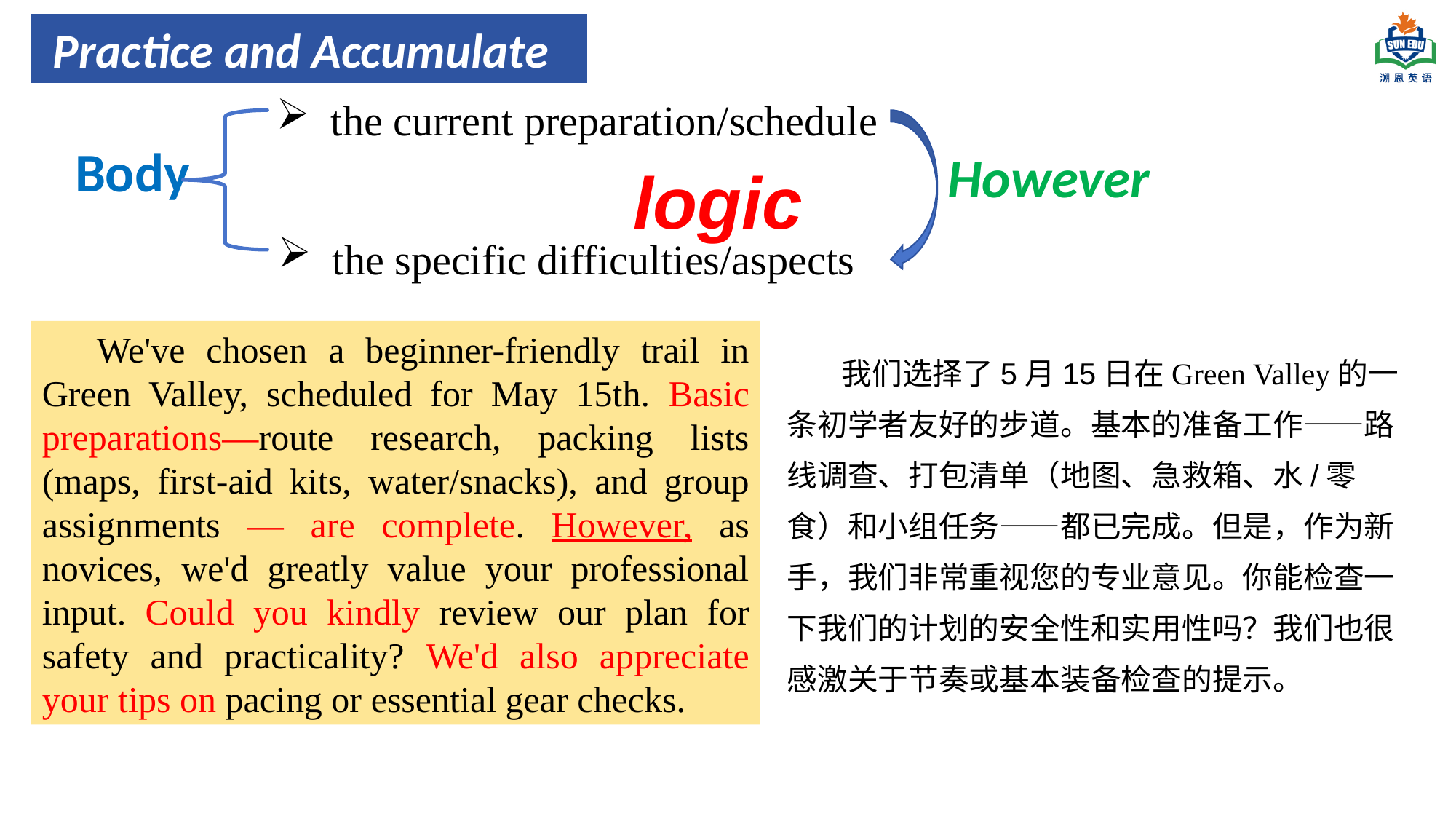

Practice and Accumulate
the current preparation/schedule

Body
However
logic
the specific difficulties/aspects
We've chosen a beginner-friendly trail in Green Valley, scheduled for May 15th. Basic preparations—route research, packing lists (maps, first-aid kits, water/snacks), and group assignments — are complete. However, as novices, we'd greatly value your professional input. Could you kindly review our plan for safety and practicality? We'd also appreciate your tips on pacing or essential gear checks.
我们选择了5月15日在Green Valley的一条初学者友好的步道。基本的准备工作——路线调查、打包清单（地图、急救箱、水/零食）和小组任务——都已完成。但是，作为新手，我们非常重视您的专业意见。你能检查一下我们的计划的安全性和实用性吗？我们也很感激关于节奏或基本装备检查的提示。